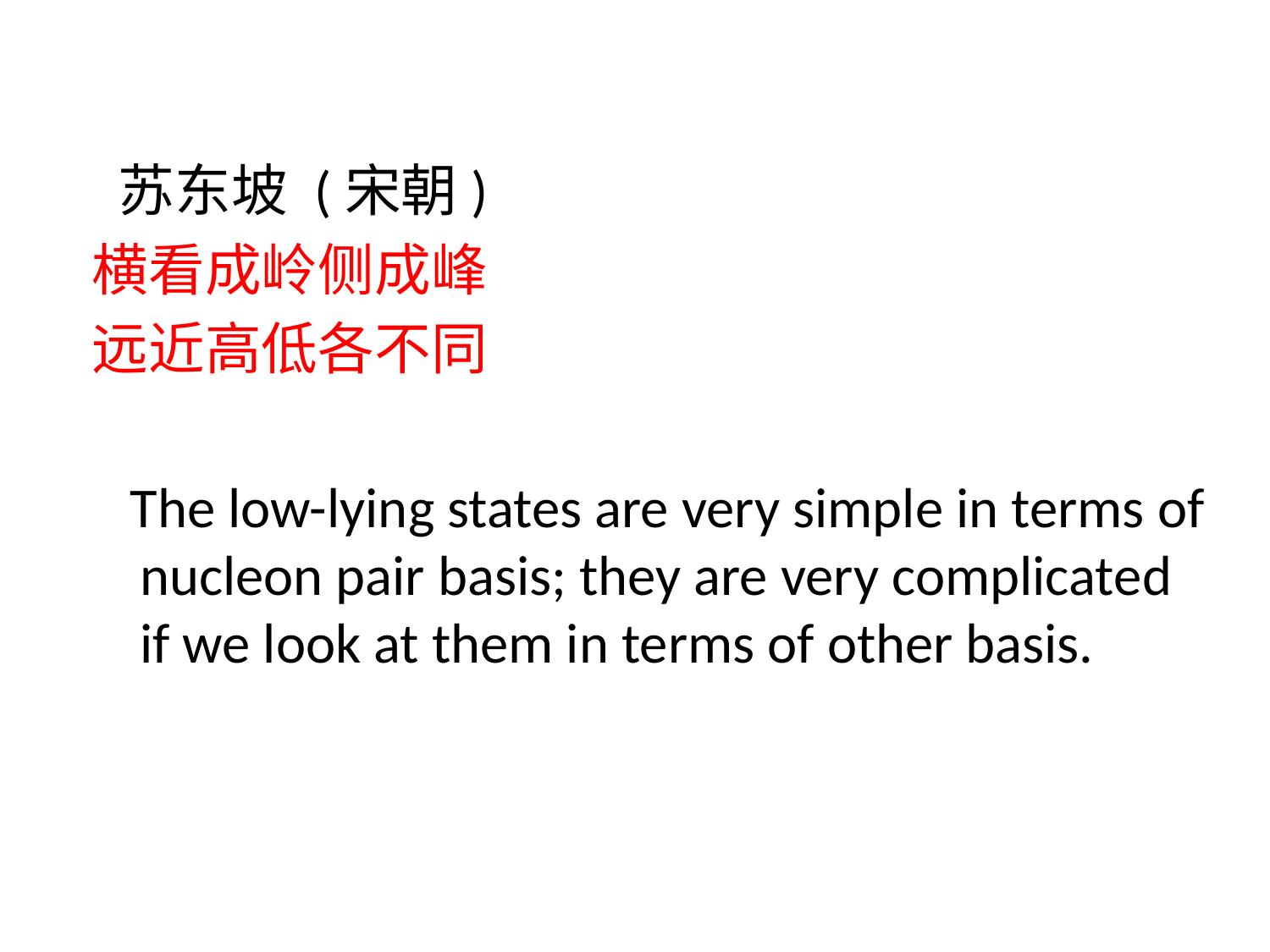

苏东坡 (宋朝)
横看成岭侧成峰
远近高低各不同

   The low-lying states are very simple in terms of nucleon pair basis; they are very complicated if we look at them in terms of other basis.